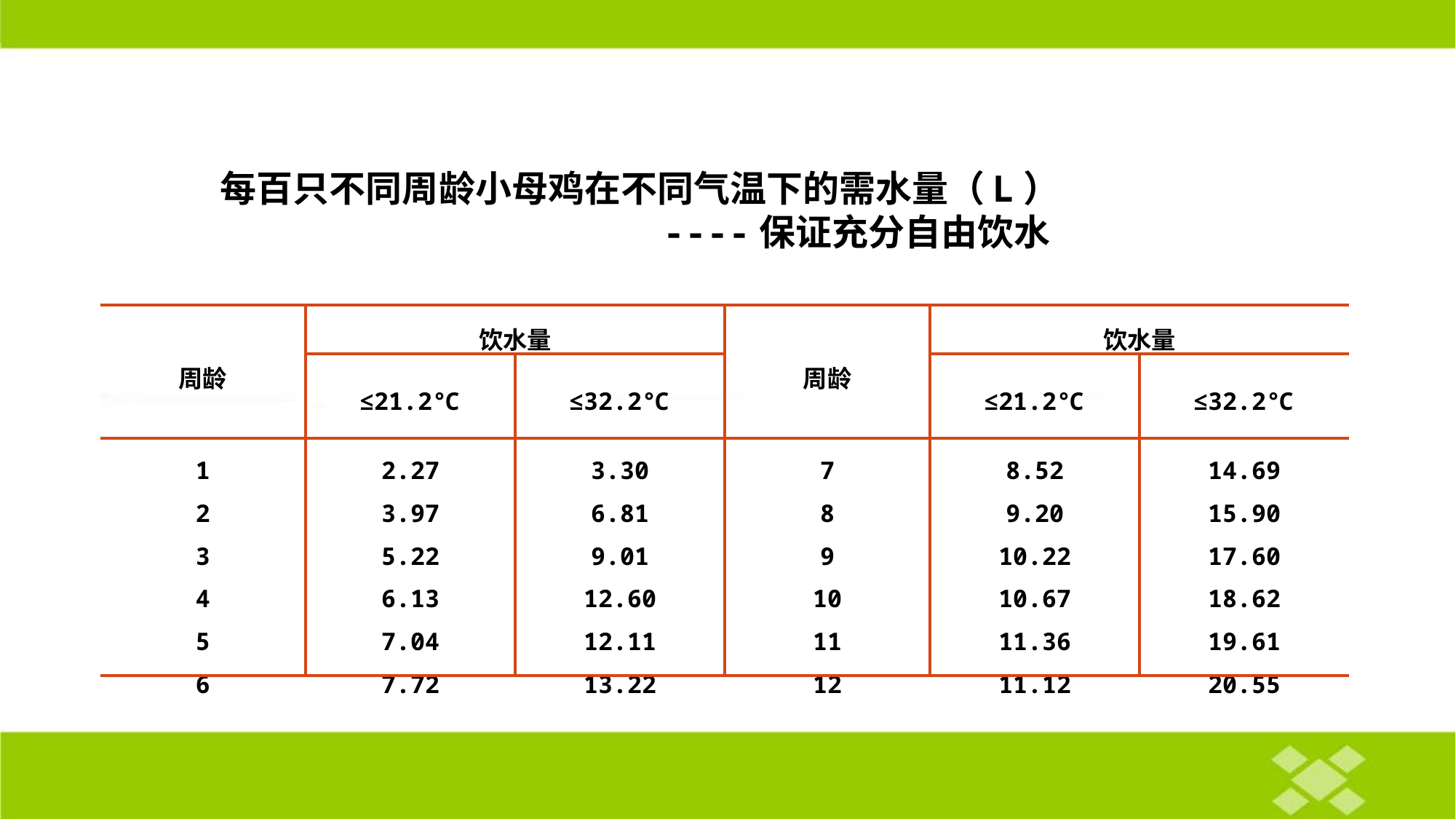

每百只不同周龄小母鸡在不同气温下的需水量（L）
                     ----保证充分自由饮水
| 周龄 | 饮水量 |  | 周龄 | 饮水量 |  |
| --- | --- | --- | --- | --- | --- |
|  | ≤21.2℃ | ≤32.2℃ |  | ≤21.2℃ | ≤32.2℃ |
| 1 2 3 4 5 6 | 2.27 3.97 5.22 6.13 7.04 7.72 | 3.30 6.81 9.01 12.60 12.11 13.22 | 7 8 9 10 11 12 | 8.52 9.20 10.22 10.67 11.36 11.12 | 14.69 15.90 17.60 18.62 19.61 20.55 |